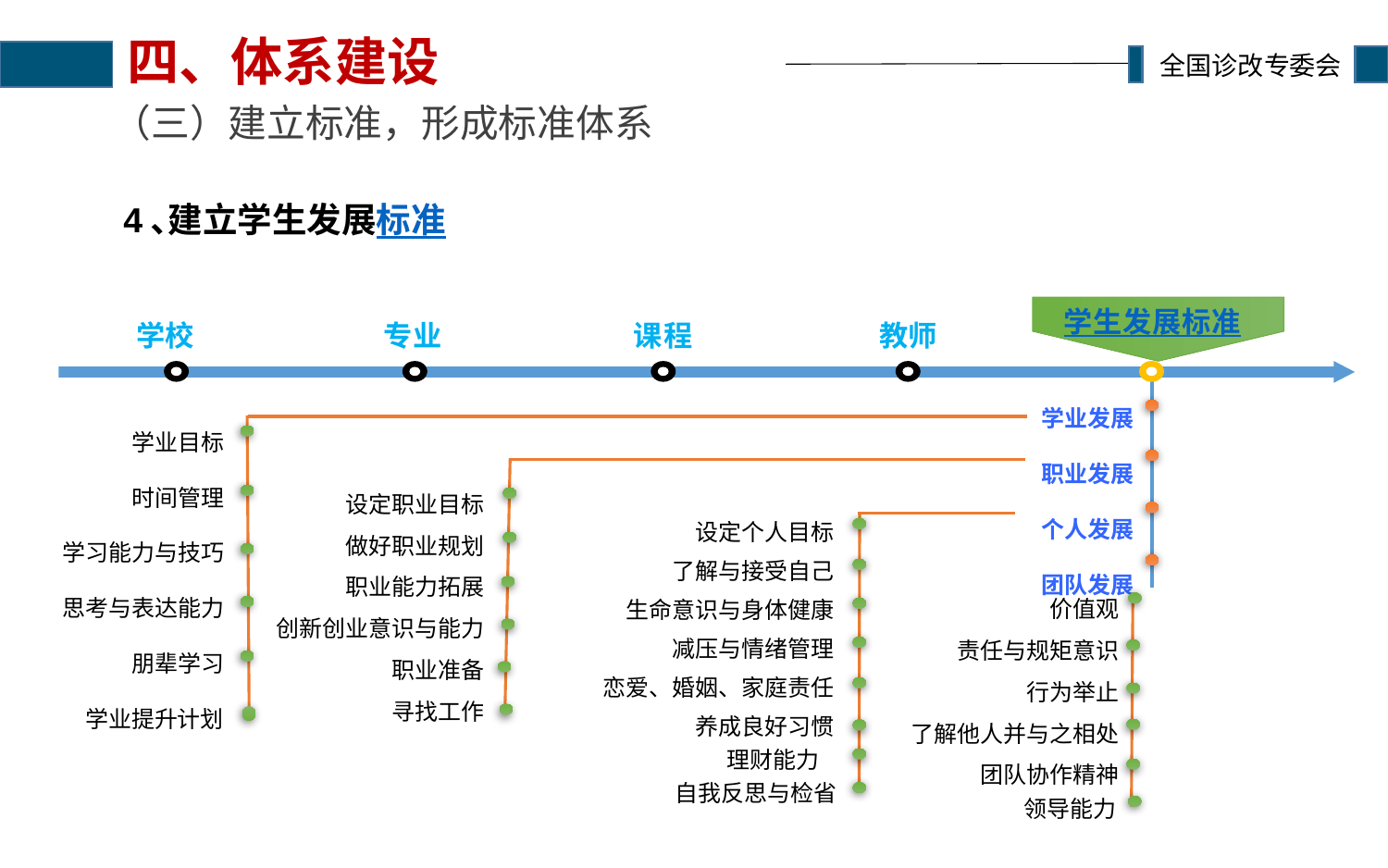

# 四、体系建设
（三）建立标准，形成标准体系
4､建立学生发展标准

学生发展标准
学校
专业
课程
教师

 学业发展
职业发展
个人发展
团队发展

学业目标
时间管理
学习能力与技巧
思考与表达能力
朋辈学习
学业提升计划

设定职业目标
做好职业规划
职业能力拓展
创新创业意识与能力
职业准备
寻找工作

设定个人目标
了解与接受自己
生命意识与身体健康
减压与情绪管理
恋爱、婚姻、家庭责任
养成良好习惯

价值观
责任与规矩意识
行为举止
了解他人并与之相处
团队协作精神

         理财能力
自我反思与检省

         领导能力